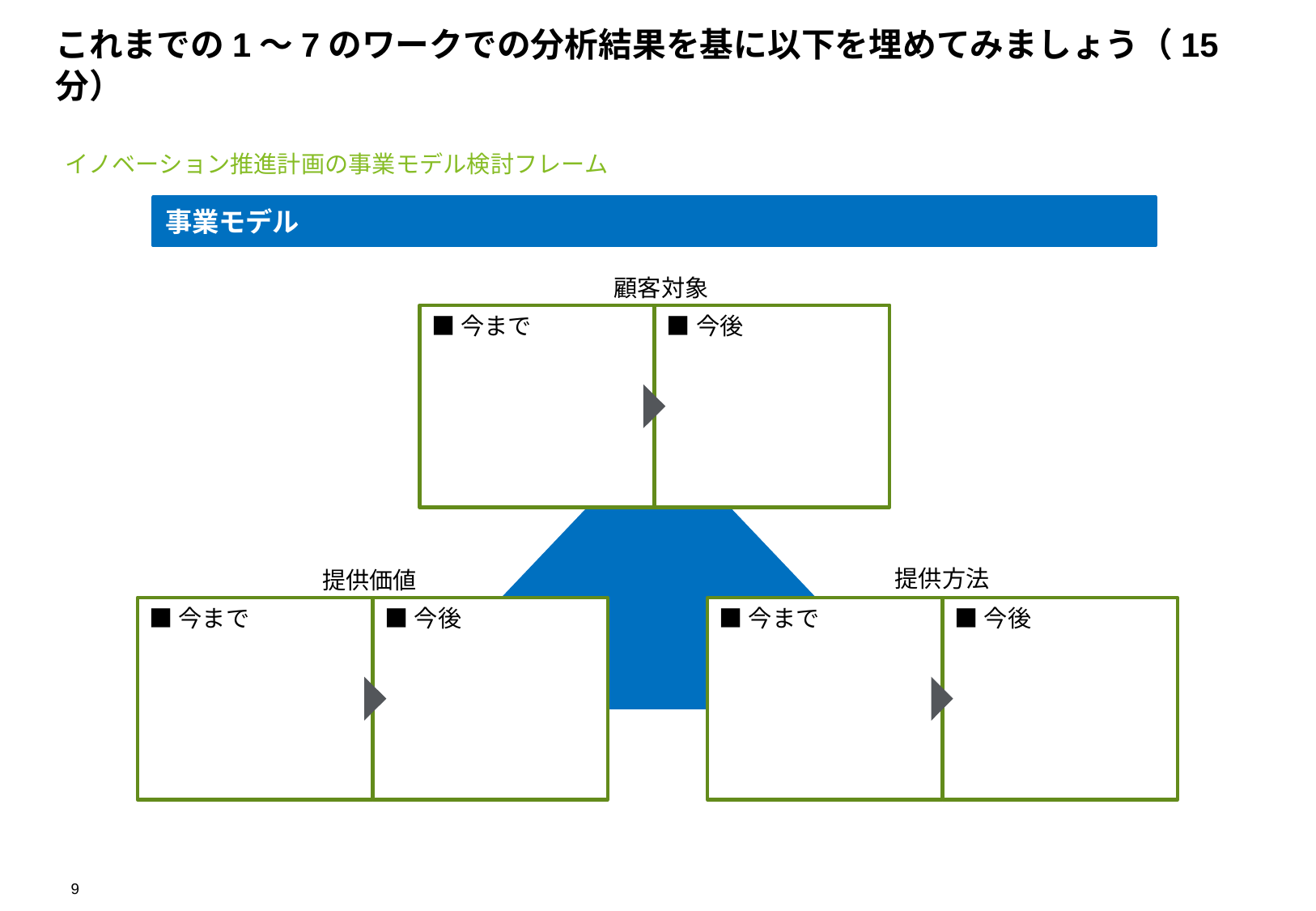

# これまでの1～7のワークでの分析結果を基に以下を埋めてみましょう（15分）
イノベーション推進計画の事業モデル検討フレーム
事業モデル
顧客対象
■今まで

■今後

提供方法
提供価値
■今まで
■今後
■今まで
■今後

9